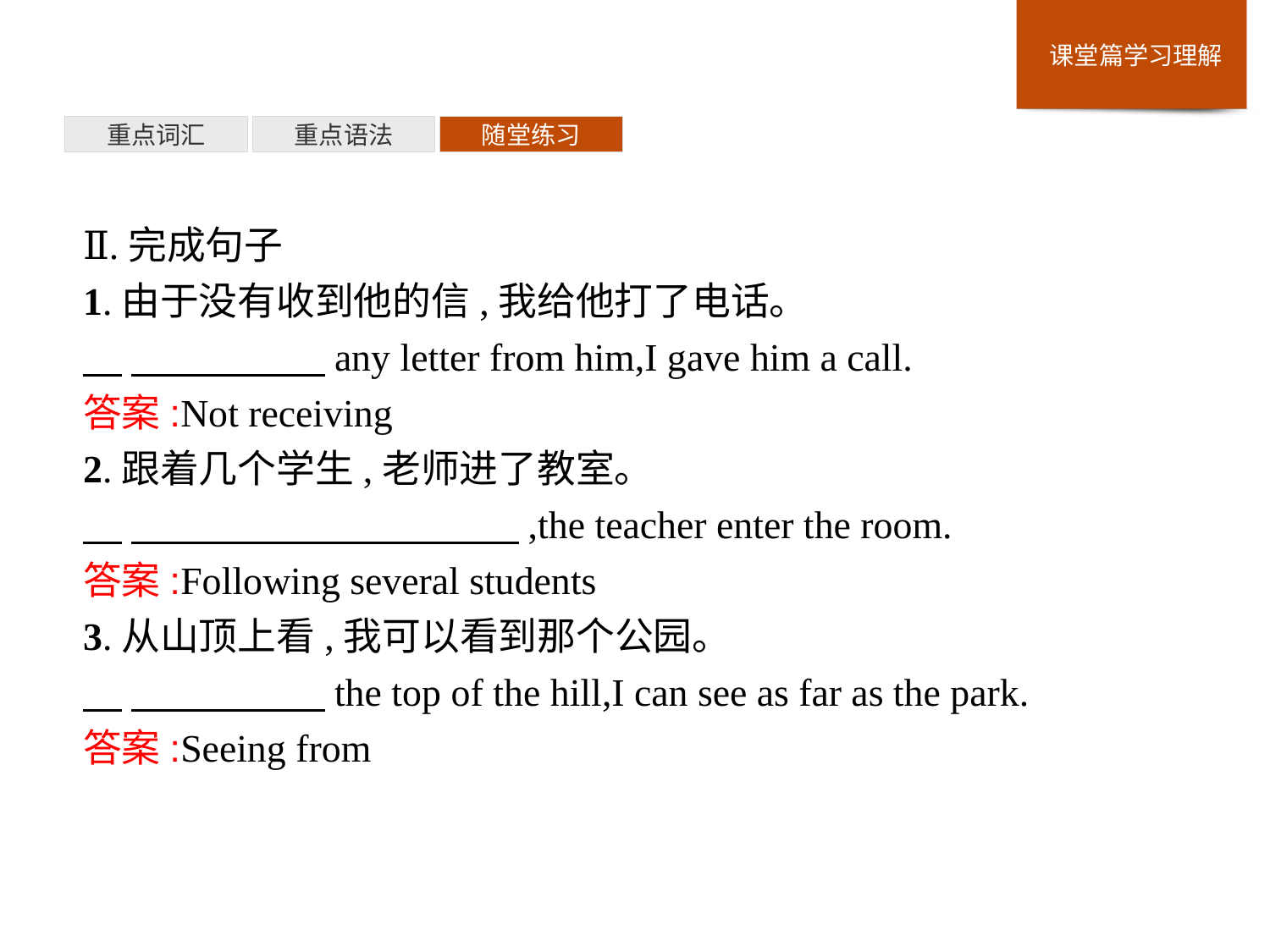

重点词汇
重点语法
随堂练习
Ⅱ.完成句子
1.由于没有收到他的信,我给他打了电话。
　 　　　　　any letter from him,I gave him a call.
答案:Not receiving
2.跟着几个学生,老师进了教室。
　 　　　　　　　　　　,the teacher enter the room.
答案:Following several students
3.从山顶上看,我可以看到那个公园。
　 　　　　　the top of the hill,I can see as far as the park.
答案:Seeing from